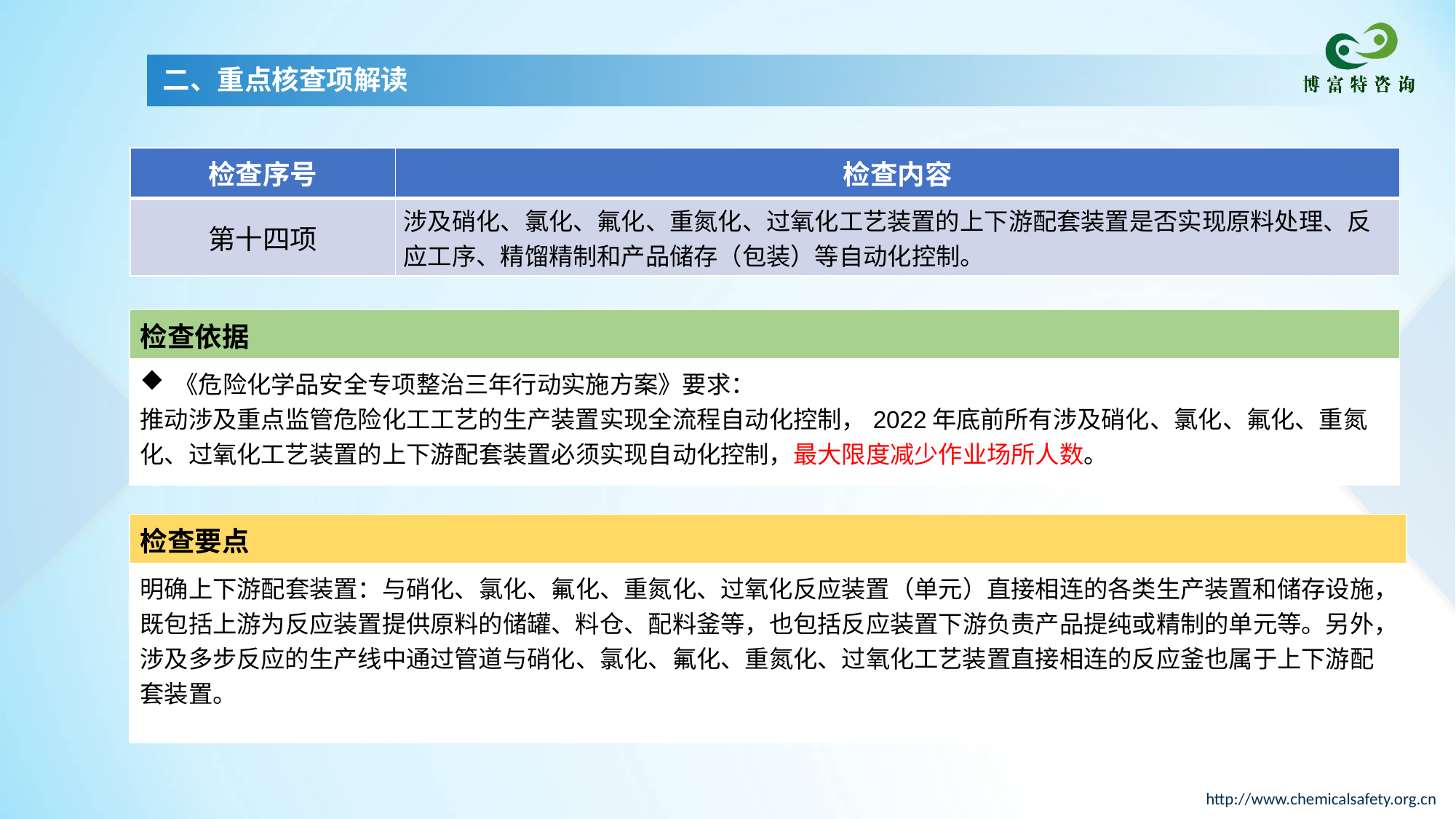

二、重点核查项解读

| 检查序号 | 检查内容 |
| --- | --- |
| 第十四项 | 涉及硝化、氯化、氟化、重氮化、过氧化工艺装置的上下游配套装置是否实现原料处理、反应工序、精馏精制和产品储存（包装）等自动化控制。 |
| 检查依据 |
| --- |
| 《危险化学品安全专项整治三年行动实施方案》要求： 推动涉及重点监管危险化工工艺的生产装置实现全流程自动化控制，2022年底前所有涉及硝化、氯化、氟化、重氮化、过氧化工艺装置的上下游配套装置必须实现自动化控制，最大限度减少作业场所人数。 |
| 检查要点 |
| --- |
| 明确上下游配套装置：与硝化、氯化、氟化、重氮化、过氧化反应装置（单元）直接相连的各类生产装置和储存设施，既包括上游为反应装置提供原料的储罐、料仓、配料釜等，也包括反应装置下游负责产品提纯或精制的单元等。另外，涉及多步反应的生产线中通过管道与硝化、氯化、氟化、重氮化、过氧化工艺装置直接相连的反应釜也属于上下游配套装置。 |